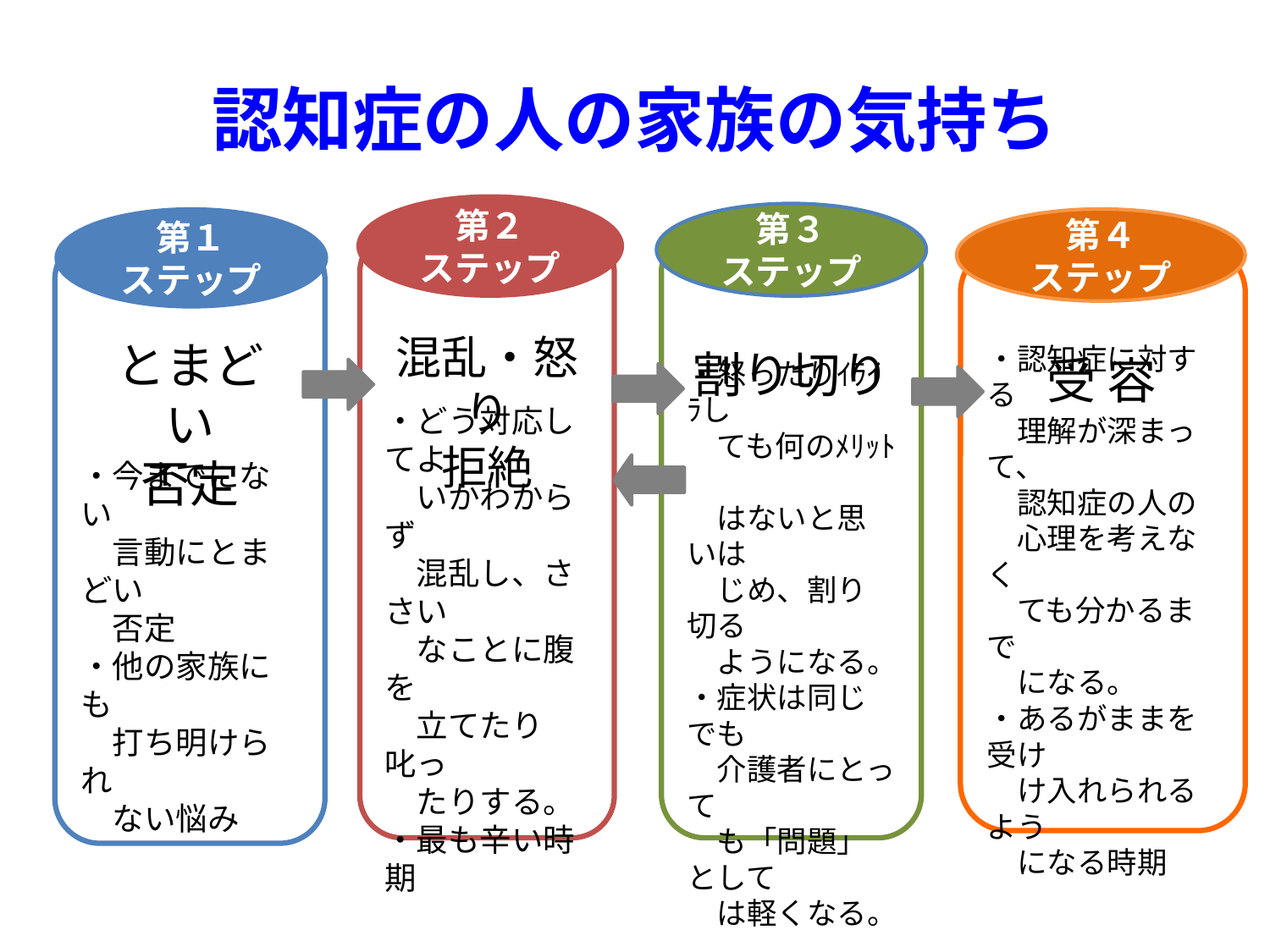

# 認知症の人の家族の気持ち
第２
ステップ

・どう対応してよ
　いかわからず
　混乱し、ささい
　なことに腹を
　立てたり叱っ
　たりする。
・最も辛い時期
混乱・怒り
拒絶
第３
ステップ

・怒ったりｲﾗｲﾗし
　ても何のﾒﾘｯﾄ
　はないと思いは
　じめ、割り切る
　ようになる。
・症状は同じでも
　介護者にとって
　も「問題」として
　は軽くなる。

割り切り
第１
ステップ

・今までにない
　言動にとまどい
　否定
・他の家族にも
　打ち明けられ
　ない悩み

とまどい
否定
第４
ステップ
受 容

・認知症に対する
　理解が深まって、
　認知症の人の
　心理を考えなく
　ても分かるまで
　になる。
・あるがままを受け
　け入れられるよう
　になる時期